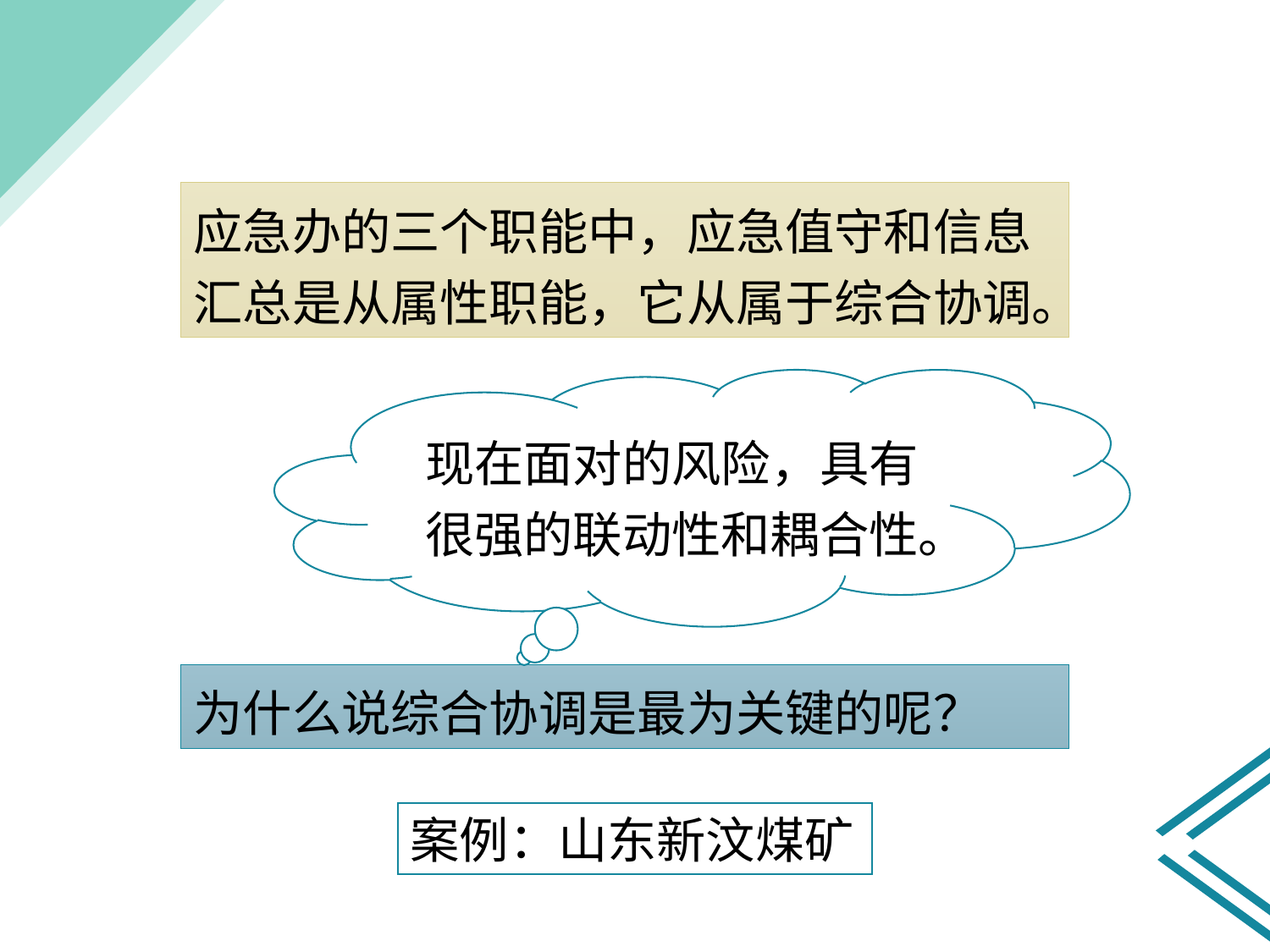

应急办的三个职能中，应急值守和信息汇总是从属性职能，它从属于综合协调。
现在面对的风险，具有很强的联动性和耦合性。
为什么说综合协调是最为关键的呢？
案例：山东新汶煤矿